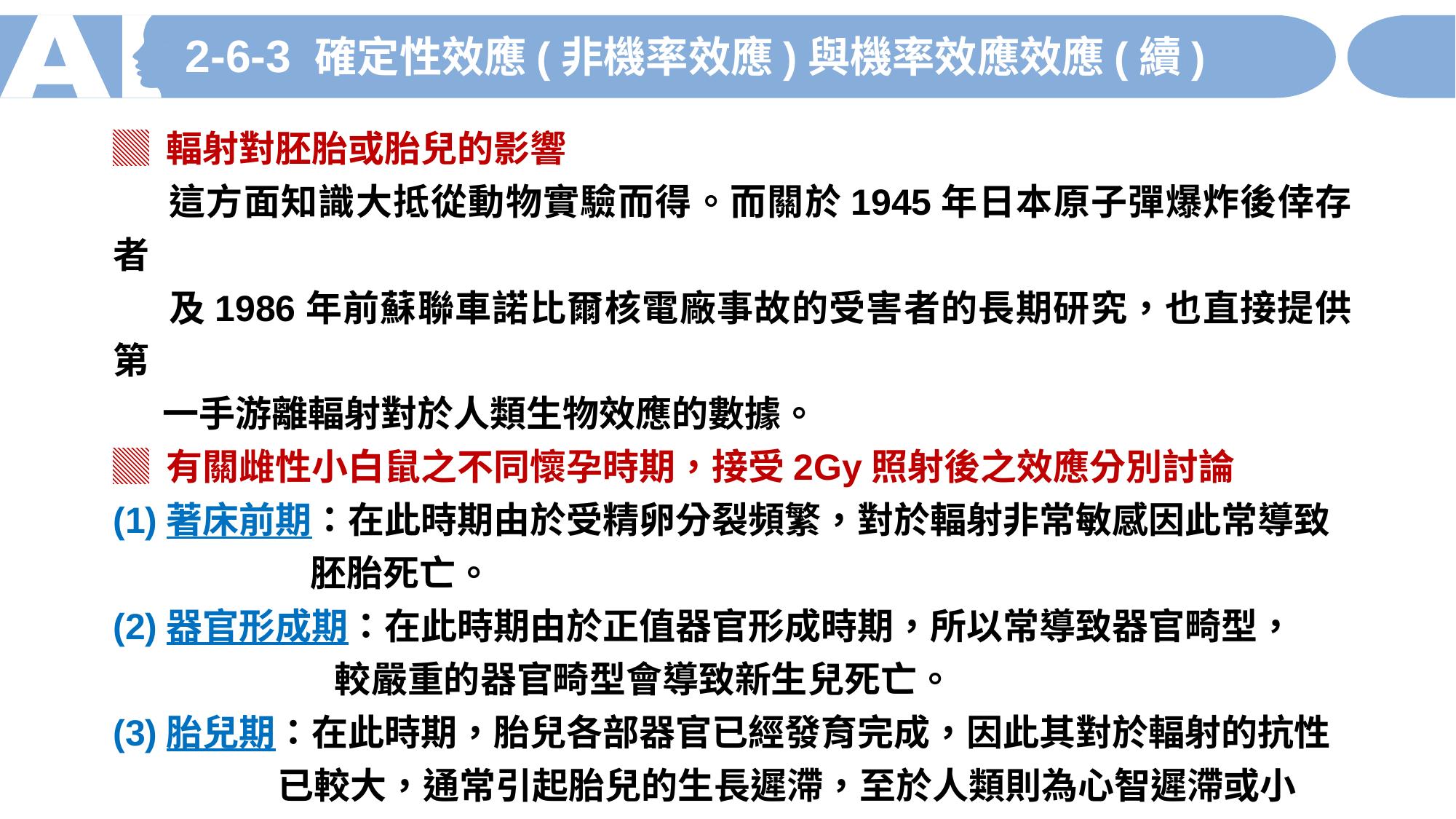

2-6-3 確定性效應(非機率效應)與機率效應效應(續)
▓ 輻射對胚胎或胎兒的影響
     這方面知識大抵從動物實驗而得。而關於1945年日本原子彈爆炸後倖存者
     及1986年前蘇聯車諾比爾核電廠事故的受害者的長期研究，也直接提供第
     一手游離輻射對於人類生物效應的數據。
▓ 有關雌性小白鼠之不同懷孕時期，接受2Gy照射後之效應分別討論
(1)著床前期：在此時期由於受精卵分裂頻繁，對於輻射非常敏感因此常導致
                       胚胎死亡。
(2)器官形成期：在此時期由於正值器官形成時期，所以常導致器官畸型，
                          較嚴重的器官畸型會導致新生兒死亡。
(3)胎兒期：在此時期，胎兒各部器官已經發育完成，因此其對於輻射的抗性
                   已較大，通常引起胎兒的生長遲滯，至於人類則為心智遲滯或小
                   頭症。